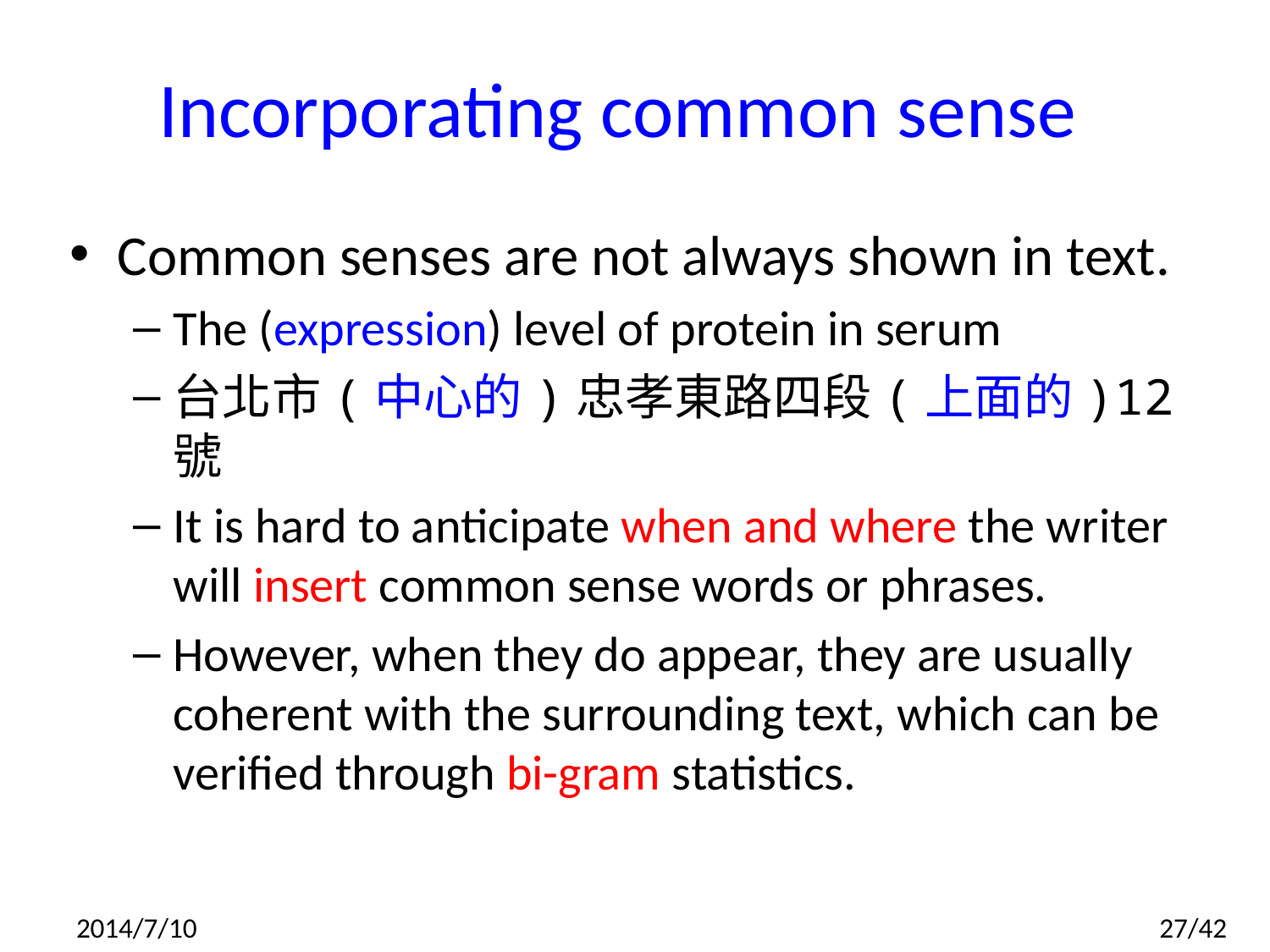

# Incorporating common sense
Common senses are not always shown in text.
The (expression) level of protein in serum
台北市(中心的)忠孝東路四段(上面的)12號
It is hard to anticipate when and where the writer will insert common sense words or phrases.
However, when they do appear, they are usually coherent with the surrounding text, which can be verified through bi-gram statistics.
2014/7/10
27/42